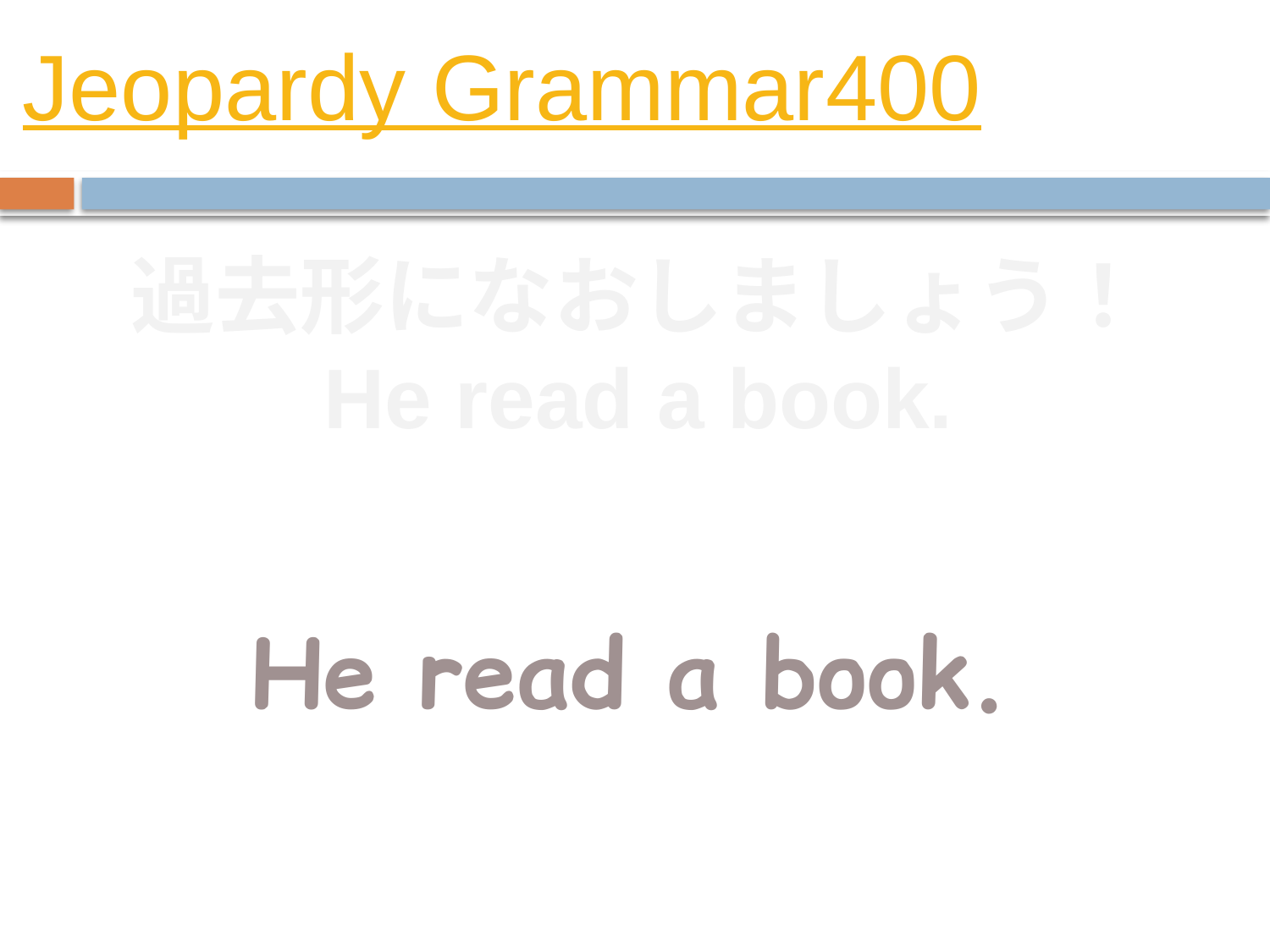

# Jeopardy Grammar400
過去形になおしましょう！
He read a book.
He read a book.